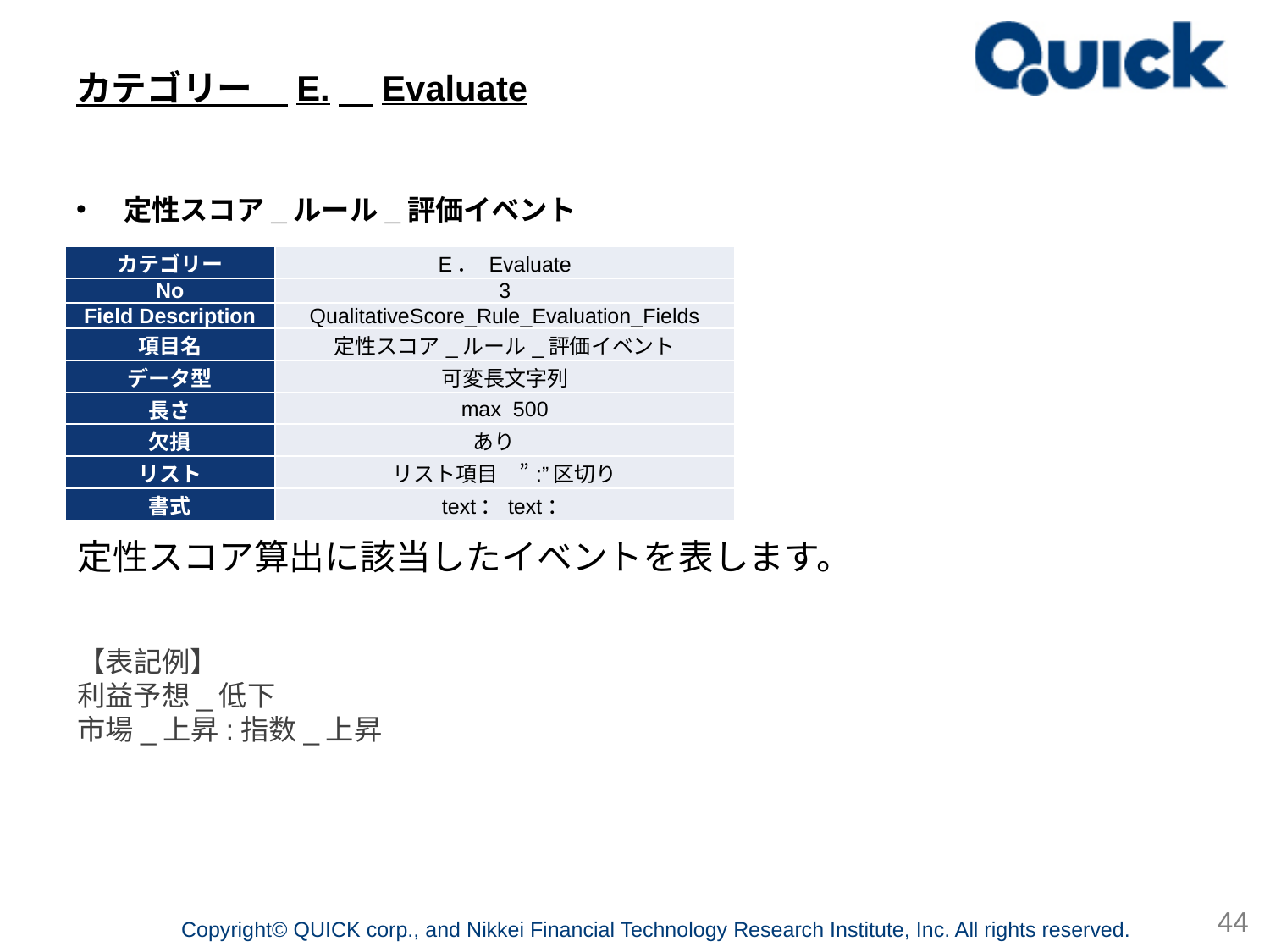

# カテゴリー　E.　Evaluate
定性スコア_ルール_評価イベント
| カテゴリー | E． Evaluate |
| --- | --- |
| No | 3 |
| Field Description | QualitativeScore\_Rule\_Evaluation\_Fields |
| 項目名 | 定性スコア\_ルール\_評価イベント |
| データ型 | 可変長文字列 |
| 長さ | max 500 |
| 欠損 | あり |
| リスト | リスト項目　”:”区切り |
| 書式 | text：text： |
定性スコア算出に該当したイベントを表します。

【表記例】
利益予想_低下
市場_上昇:指数_上昇
44